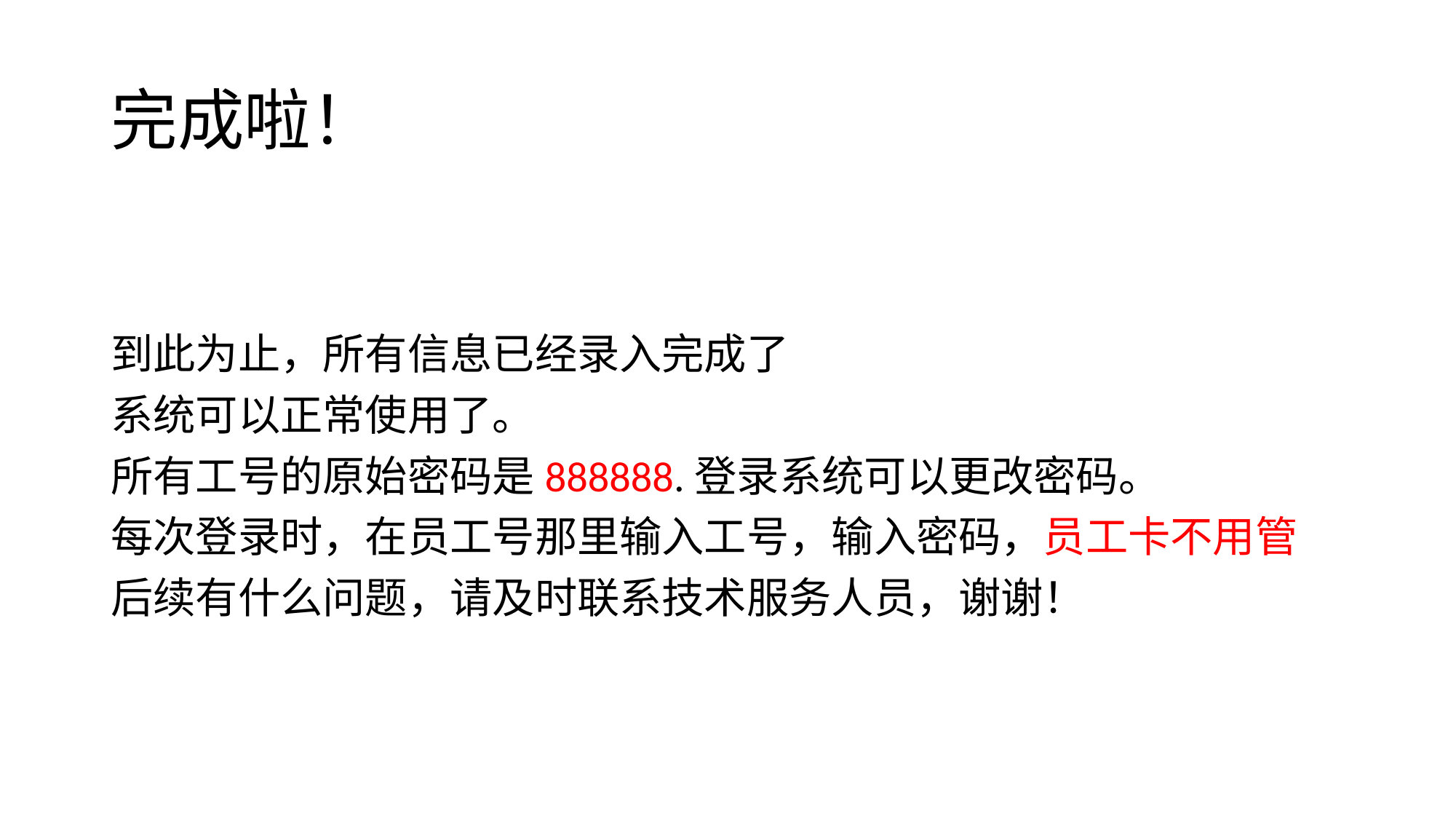

# 完成啦！
到此为止，所有信息已经录入完成了
系统可以正常使用了。
所有工号的原始密码是888888.登录系统可以更改密码。
每次登录时，在员工号那里输入工号，输入密码，员工卡不用管
后续有什么问题，请及时联系技术服务人员，谢谢！